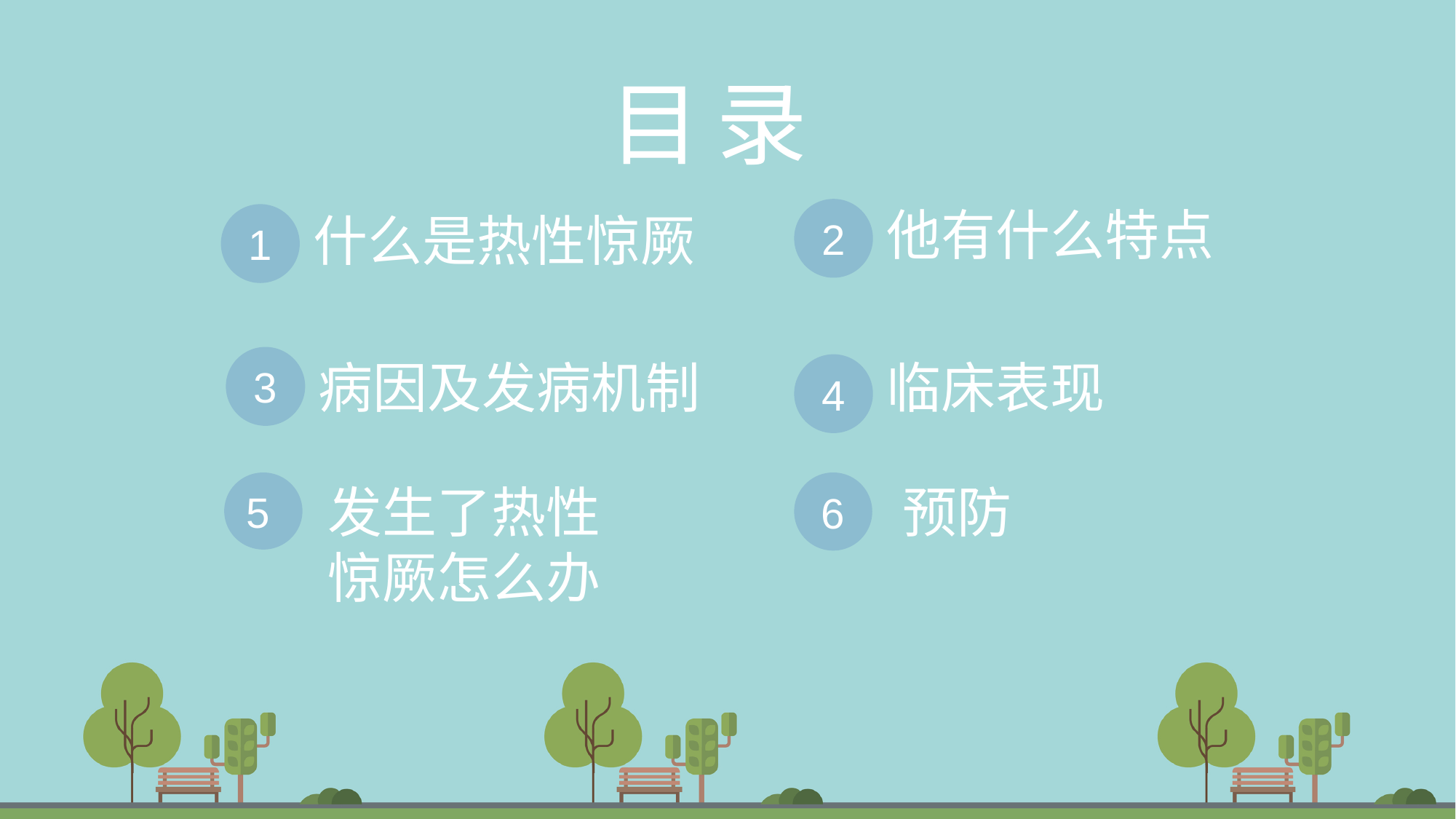

目 录
他有什么特点
2
什么是热性惊厥
1
3
病因及发病机制
临床表现
4
预防
6
5
发生了热性惊厥怎么办